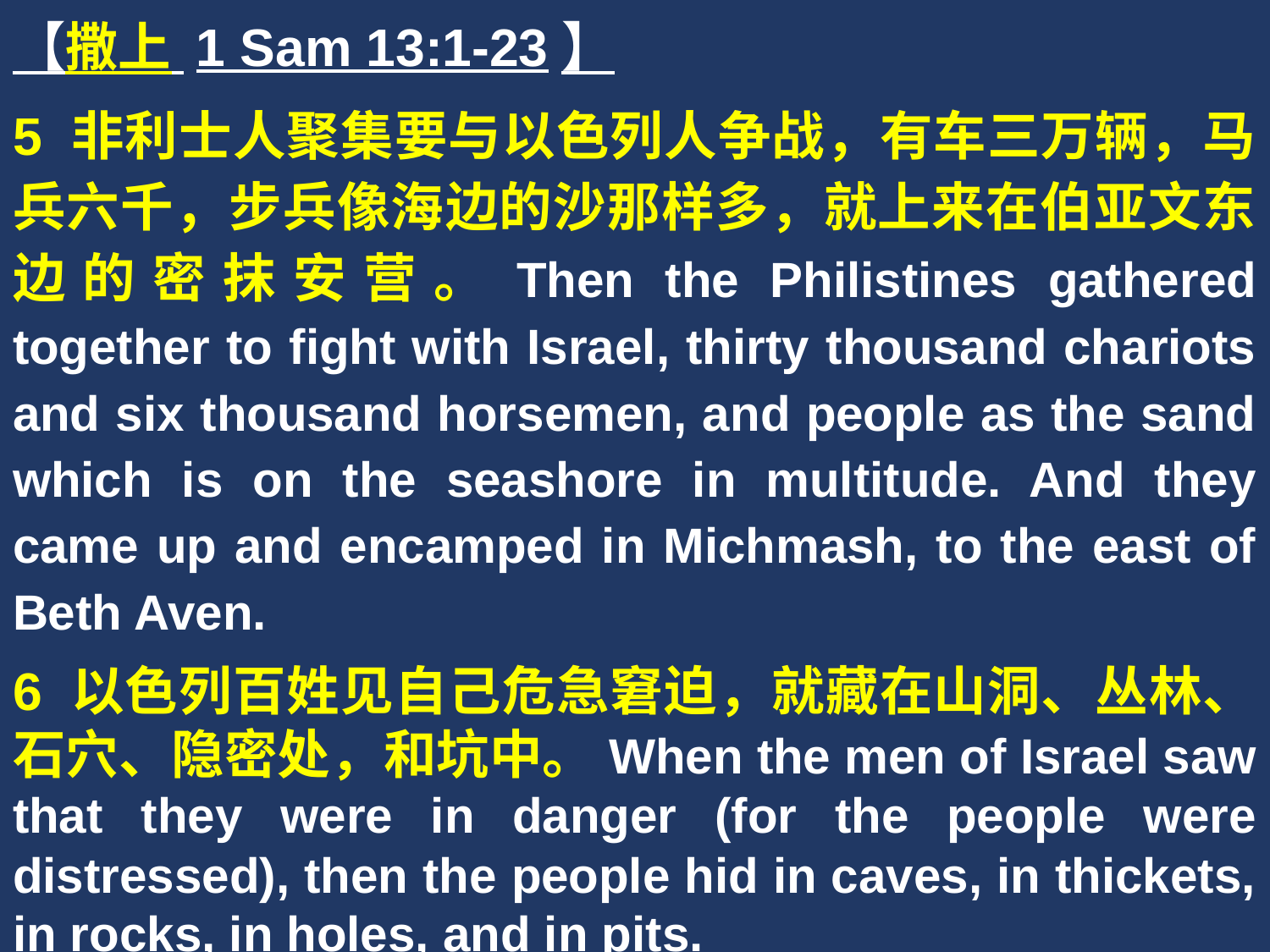

【撒上 1 Sam 13:1-23】
5 非利士人聚集要与以色列人争战，有车三万辆，马兵六千，步兵像海边的沙那样多，就上来在伯亚文东边的密抹安营。Then the Philistines gathered together to fight with Israel, thirty thousand chariots and six thousand horsemen, and people as the sand which is on the seashore in multitude. And they came up and encamped in Michmash, to the east of Beth Aven.
6 以色列百姓见自己危急窘迫，就藏在山洞、丛林、石穴、隐密处，和坑中。When the men of Israel saw that they were in danger (for the people were distressed), then the people hid in caves, in thickets, in rocks, in holes, and in pits.